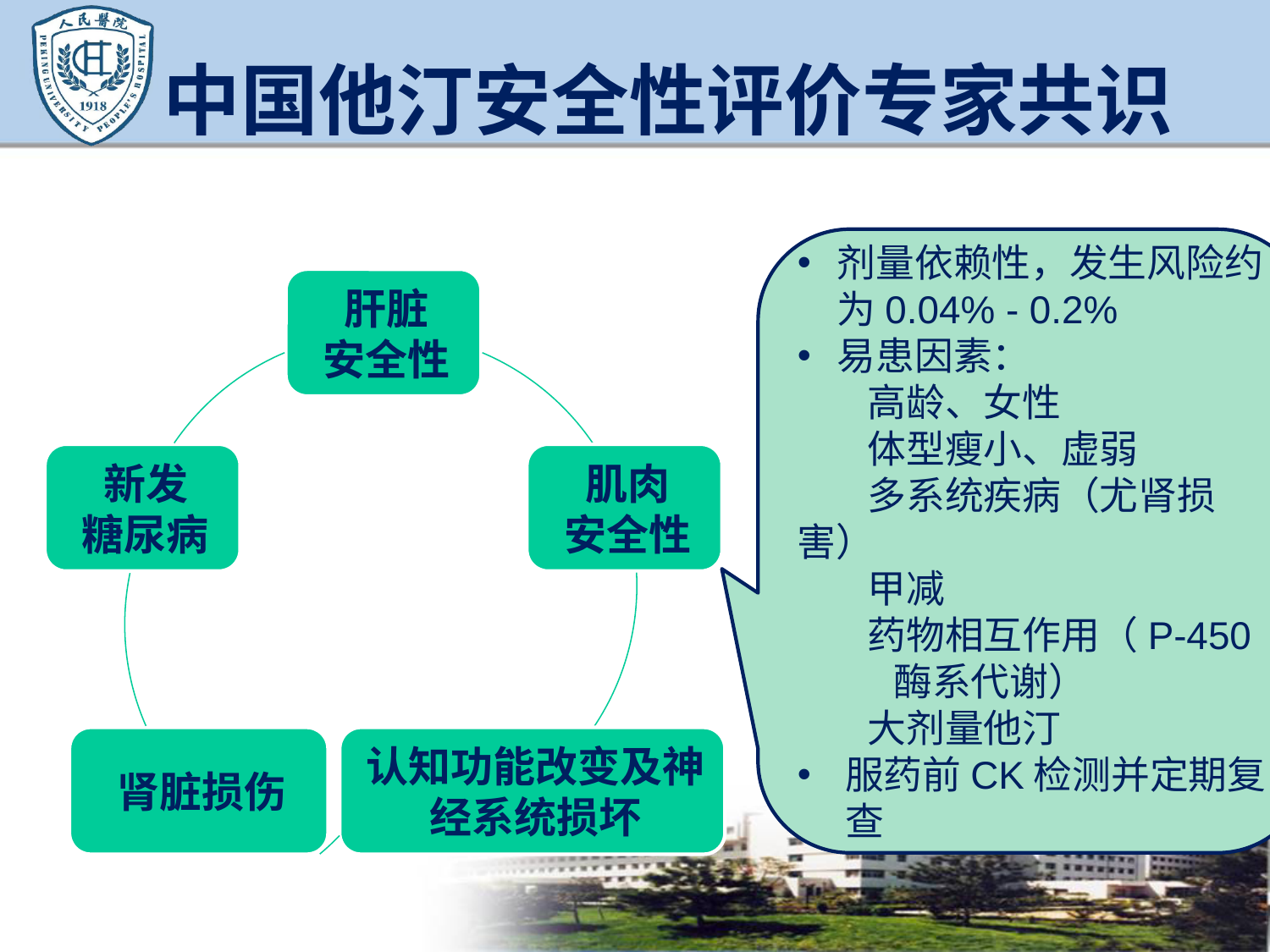

# 中国他汀安全性评价专家共识
肝脏
安全性
肌肉
安全性
认知功能改变及神经系统损坏
肾脏损伤
新发
糖尿病
剂量依赖性，发生风险约为0.04% - 0.2%
易患因素：
       高龄、女性
       体型瘦小、虚弱
       多系统疾病（尤肾损害）
       甲减
       药物相互作用（P-450
          酶系代谢）
       大剂量他汀
服药前CK检测并定期复查